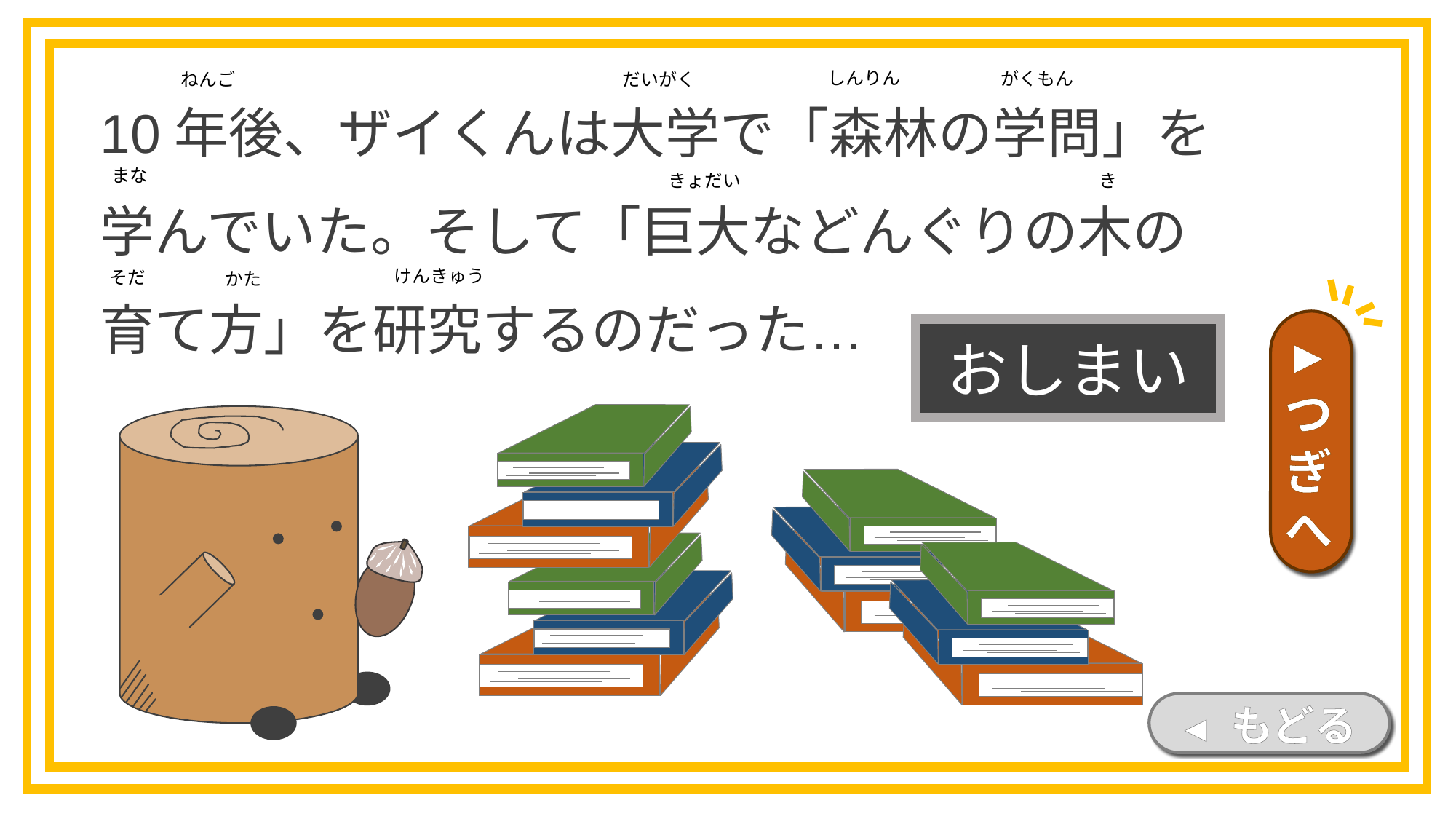

10年後、ザイくんは大学で「森林の学問」を
学んでいた。そして「巨大などんぐりの木の
育て方」を研究するのだった…
しんりん
がくもん
ねんご
だいがく
まな
きょだい
き
けんきゅう
そだ
かた
►つぎへ
おしまい

◄ もどる